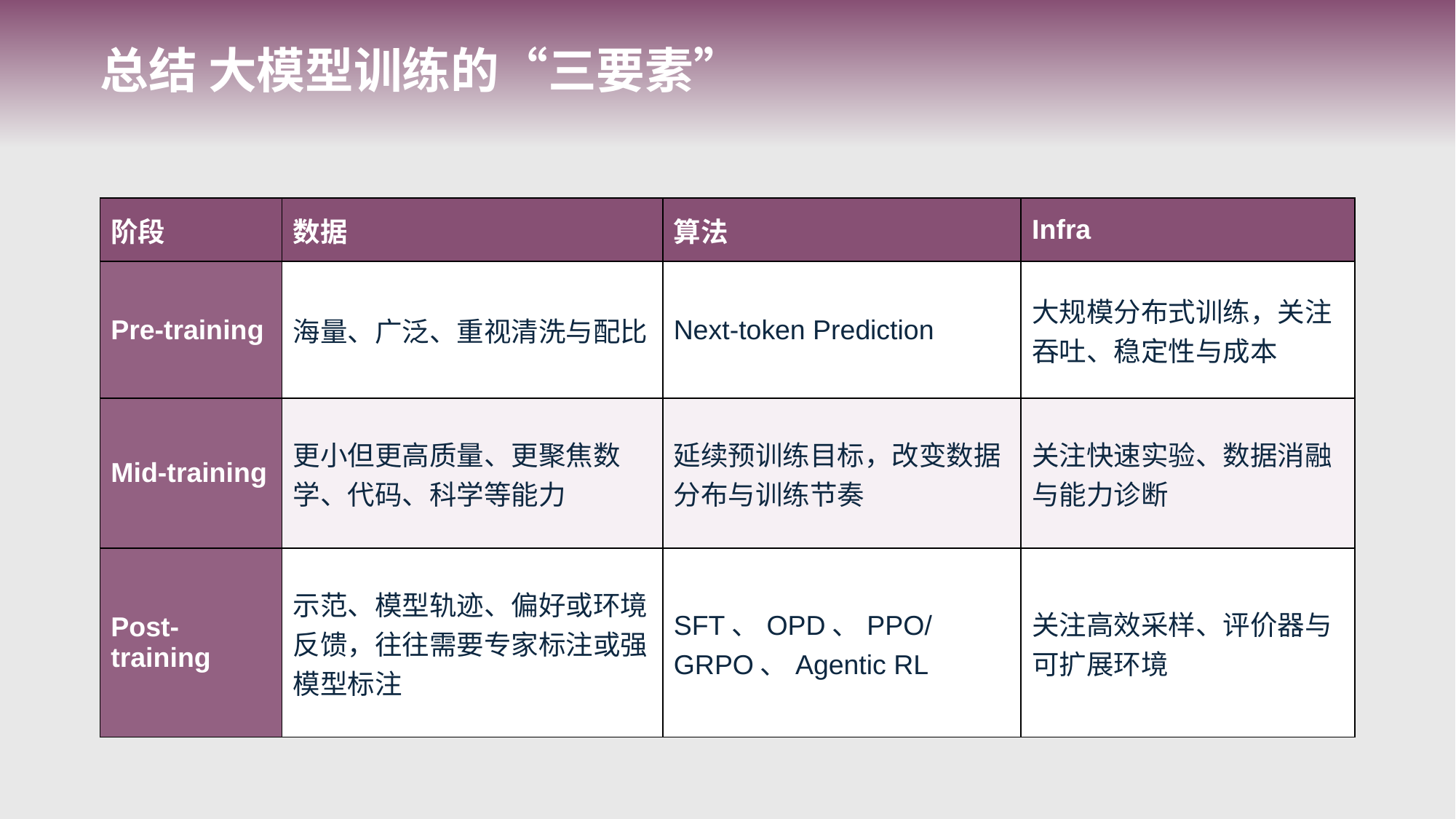

# 总结 大模型训练的“三要素”
| 阶段 | 数据 | 算法 | Infra |
| --- | --- | --- | --- |
| Pre-training | 海量、广泛、重视清洗与配比 | Next-token Prediction | 大规模分布式训练，关注吞吐、稳定性与成本 |
| Mid-training | 更小但更高质量、更聚焦数学、代码、科学等能力 | 延续预训练目标，改变数据分布与训练节奏 | 关注快速实验、数据消融与能力诊断 |
| Post-training | 示范、模型轨迹、偏好或环境反馈，往往需要专家标注或强模型标注 | SFT、OPD、PPO/GRPO、Agentic RL | 关注高效采样、评价器与可扩展环境 |